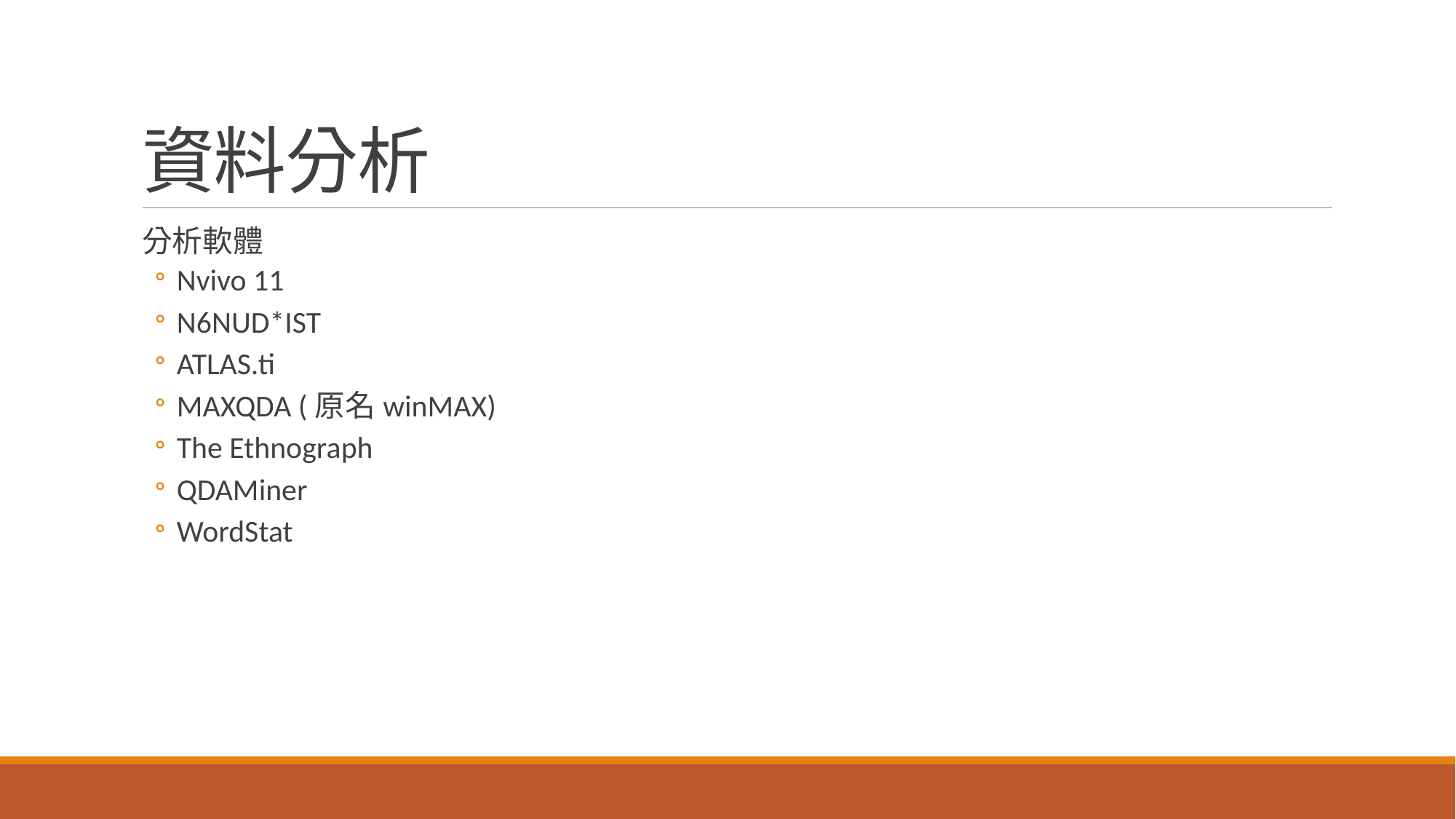

# 資料分析
分析軟體
Nvivo 11
N6NUD*IST
ATLAS.ti
MAXQDA (原名winMAX)
The Ethnograph
QDAMiner
WordStat